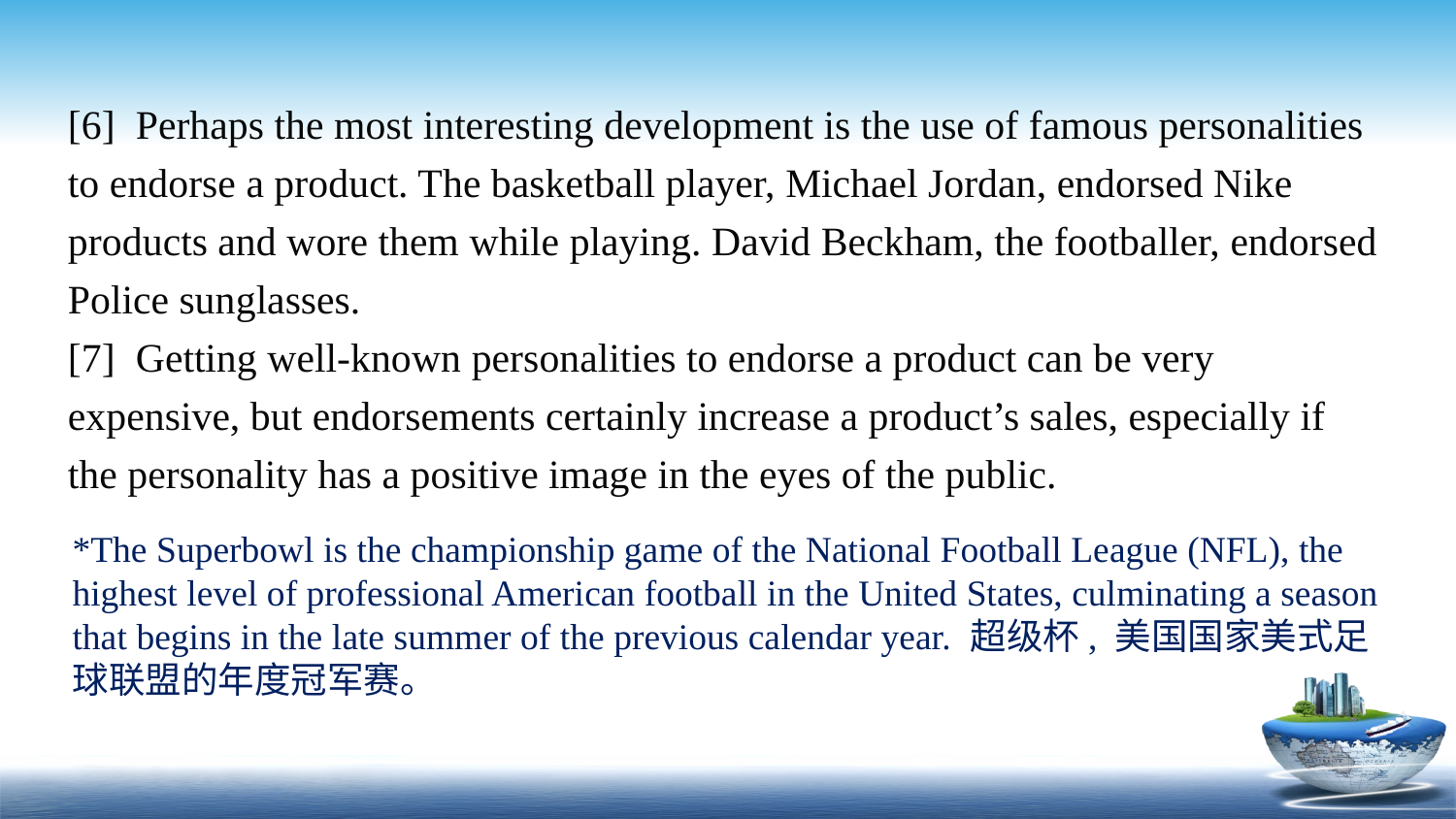

[6]  Perhaps the most interesting development is the use of famous personalities to endorse a product. The basketball player, Michael Jordan, endorsed Nike products and wore them while playing. David Beckham, the footballer, endorsed Police sunglasses.
[7]  Getting well-known personalities to endorse a product can be very expensive, but endorsements certainly increase a product’s sales, especially if the personality has a positive image in the eyes of the public.
*The Superbowl is the championship game of the National Football League (NFL), the highest level of professional American football in the United States, culminating a season that begins in the late summer of the previous calendar year. 超级杯, 美国国家美式足球联盟的年度冠军赛。